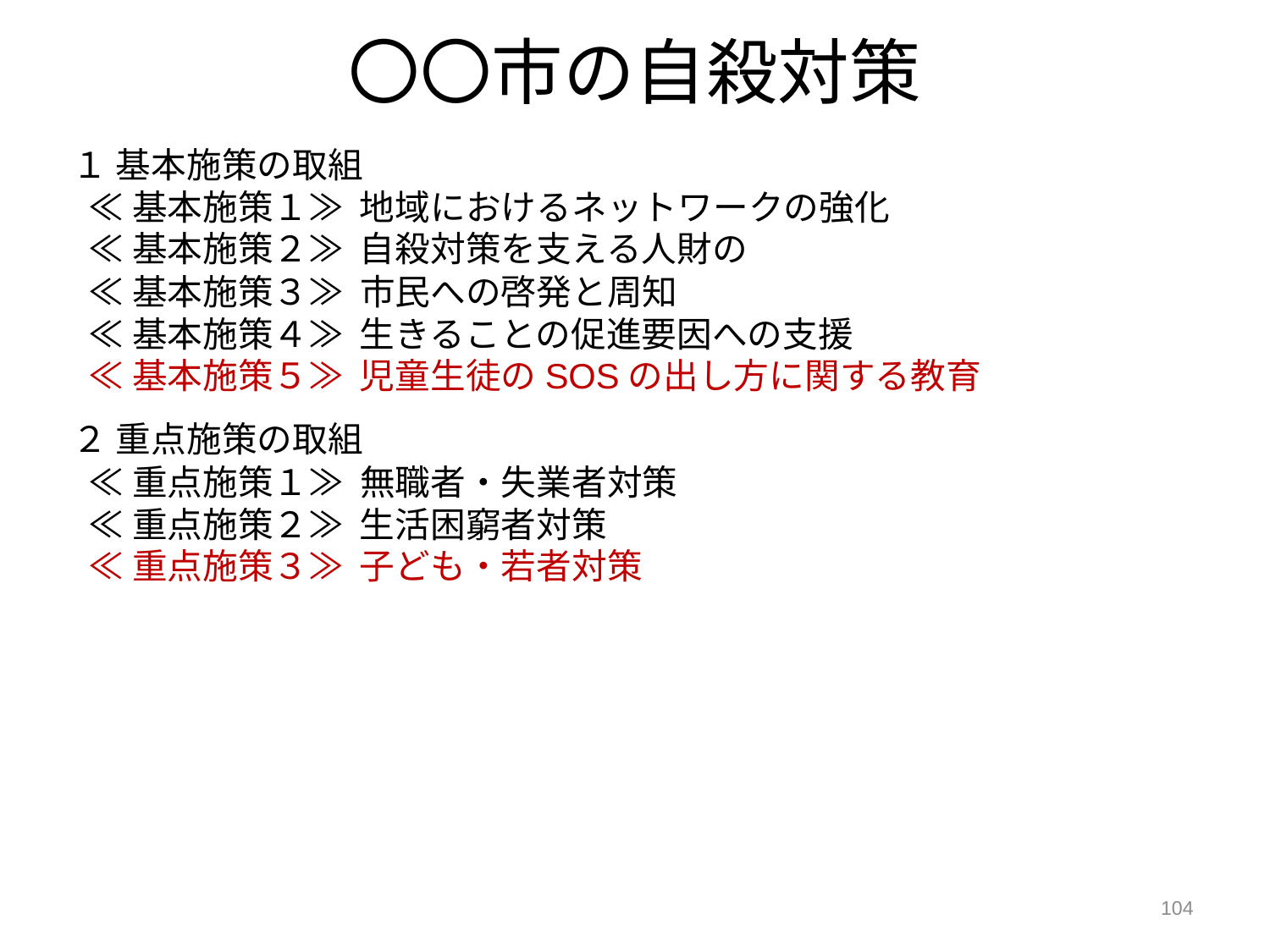

# 〇〇市の自殺対策
１ 基本施策の取組
  ≪基本施策１≫  地域におけるネットワークの強化
  ≪基本施策２≫  自殺対策を支える人財の
  ≪基本施策３≫  市民への啓発と周知
  ≪基本施策４≫  生きることの促進要因への支援
  ≪基本施策５≫  児童生徒のSOSの出し方に関する教育
２ 重点施策の取組
  ≪重点施策１≫  無職者・失業者対策
  ≪重点施策２≫  生活困窮者対策
  ≪重点施策３≫  子ども・若者対策
104